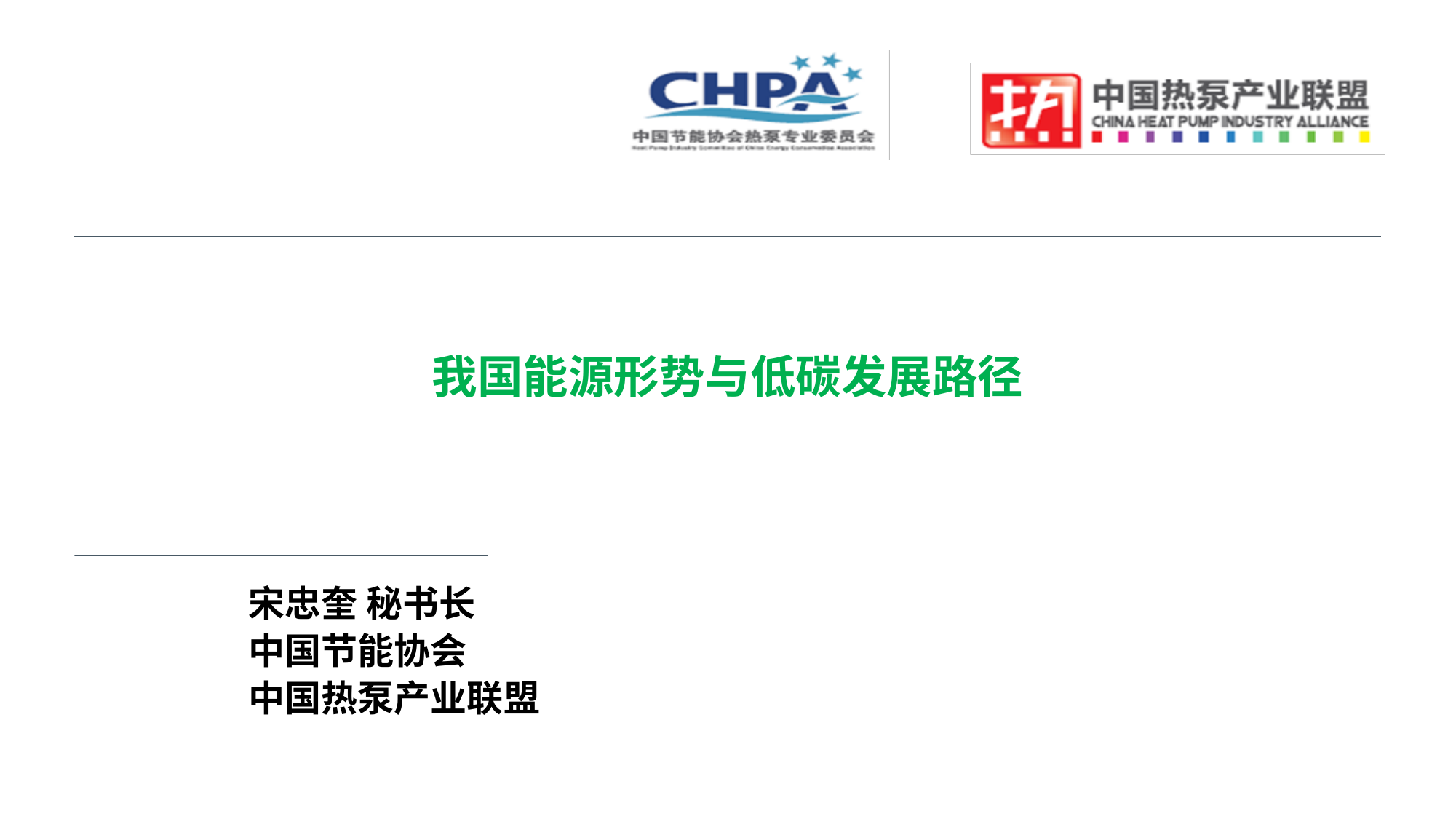

# 我国能源形势与低碳发展路径
宋忠奎 秘书长
中国节能协会
中国热泵产业联盟